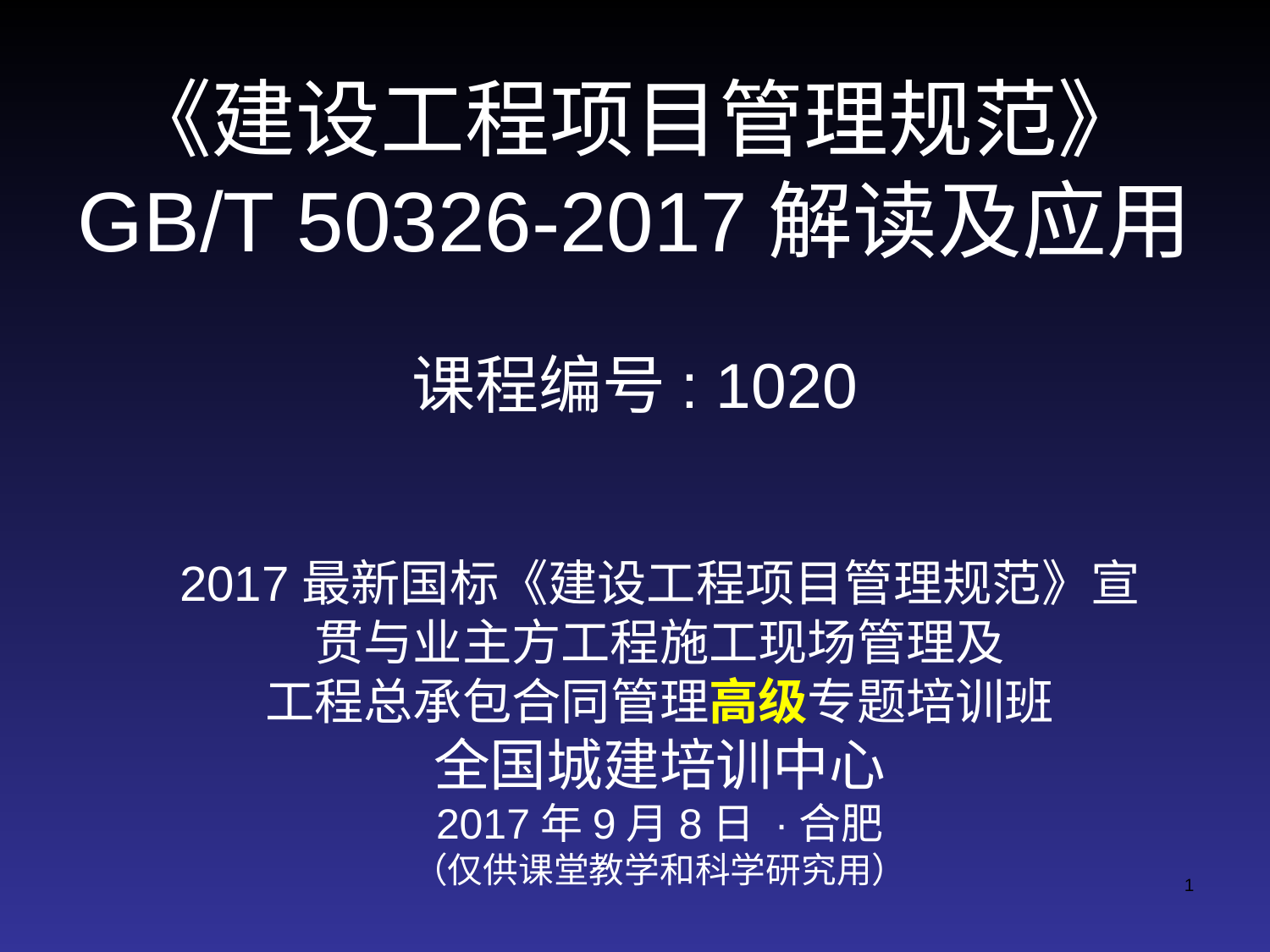

《建设工程项目管理规范》
GB/T 50326-2017解读及应用

课程编号: 1020
2017最新国标《建设工程项目管理规范》宣贯与业主方工程施工现场管理及
工程总承包合同管理高级专题培训班
全国城建培训中心
2017年9月8日 ·合肥
（仅供课堂教学和科学研究用）
1